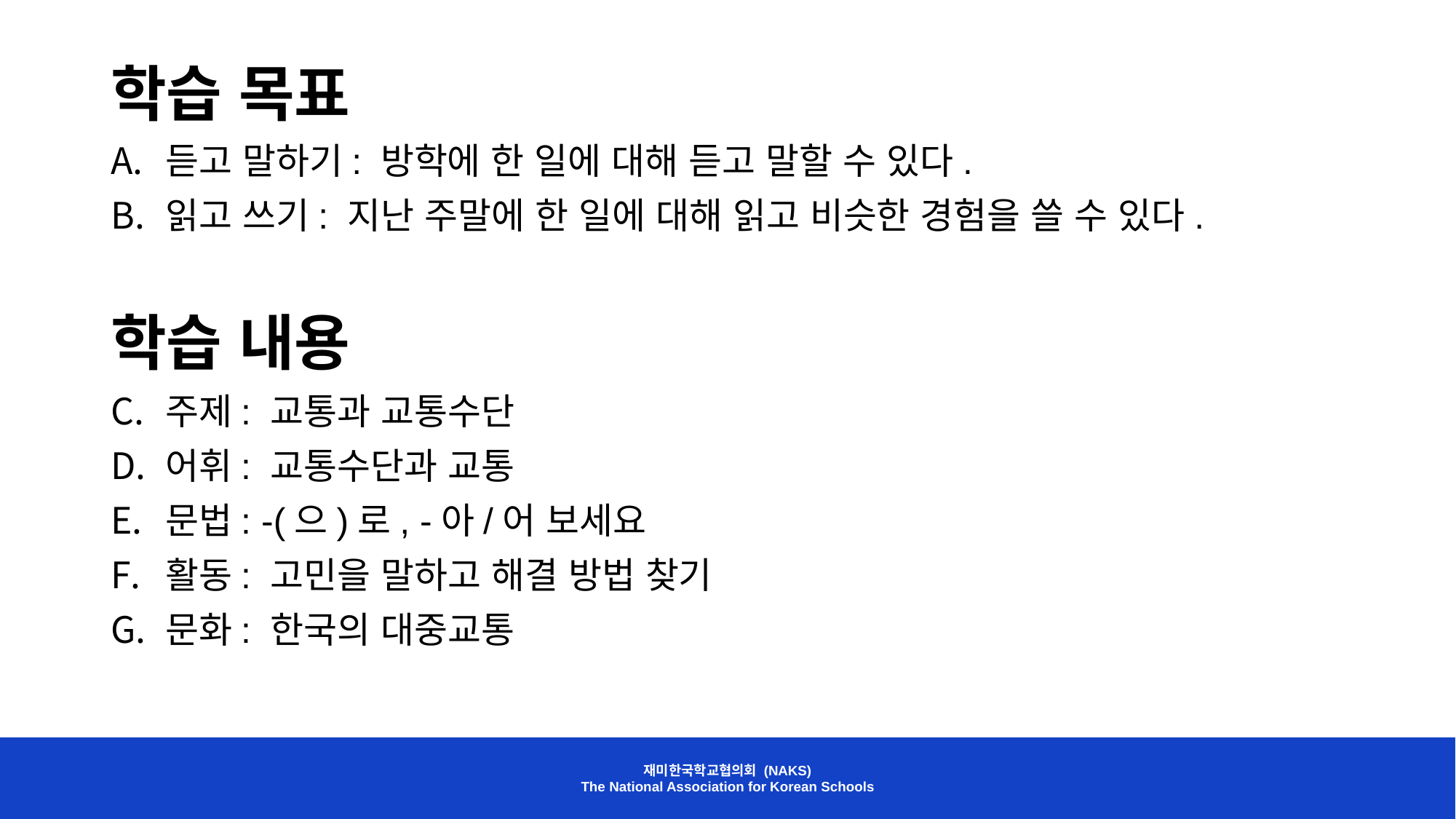

# 학습 목표
듣고 말하기: 방학에 한 일에 대해 듣고 말할 수 있다.
읽고 쓰기: 지난 주말에 한 일에 대해 읽고 비슷한 경험을 쓸 수 있다.

학습 내용
주제: 교통과 교통수단
어휘: 교통수단과 교통
문법: -(으)로, -아/어 보세요
활동: 고민을 말하고 해결 방법 찾기
문화: 한국의 대중교통